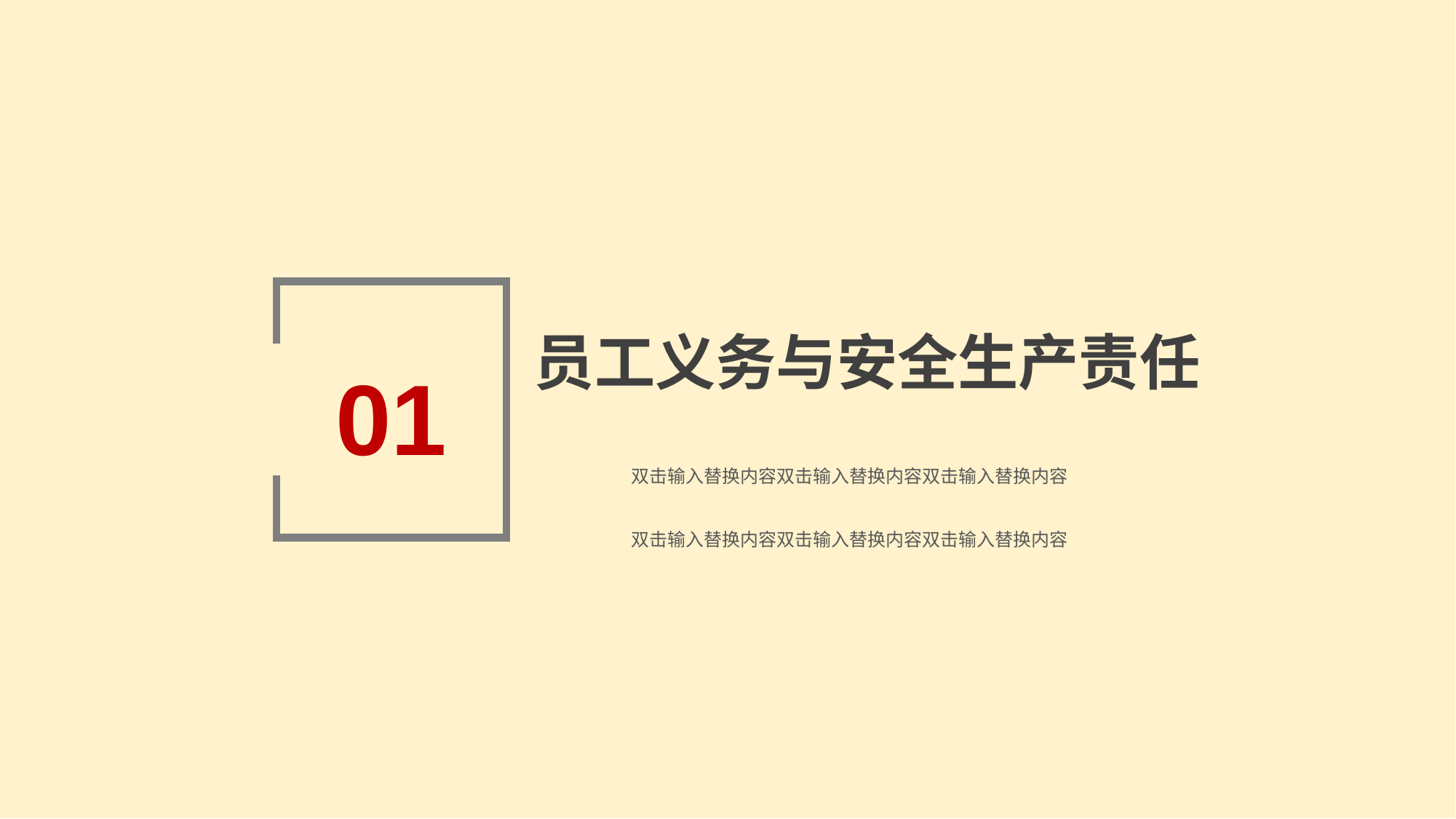

01
员工义务与安全生产责任
双击输入替换内容双击输入替换内容双击输入替换内容
双击输入替换内容双击输入替换内容双击输入替换内容